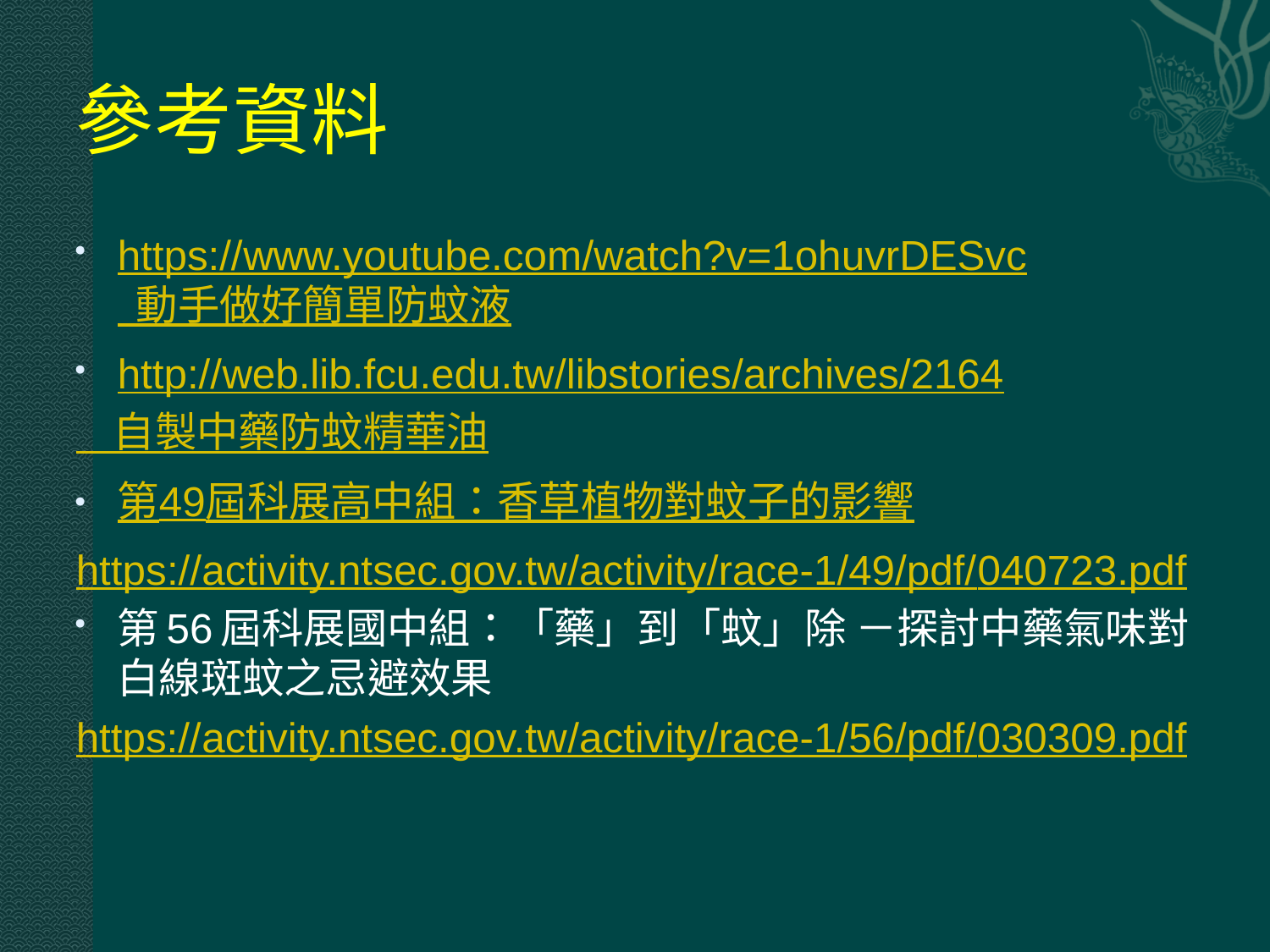

# 參考資料
https://www.youtube.com/watch?v=1ohuvrDESvc  動手做好簡單防蚊液
http://web.lib.fcu.edu.tw/libstories/archives/2164
    自製中藥防蚊精華油
第49屆科展高中組：香草植物對蚊子的影響
https://activity.ntsec.gov.tw/activity/race-1/49/pdf/040723.pdf
第56屆科展國中組：「藥」到「蚊」除 －探討中藥氣味對白線斑蚊之忌避效果
https://activity.ntsec.gov.tw/activity/race-1/56/pdf/030309.pdf